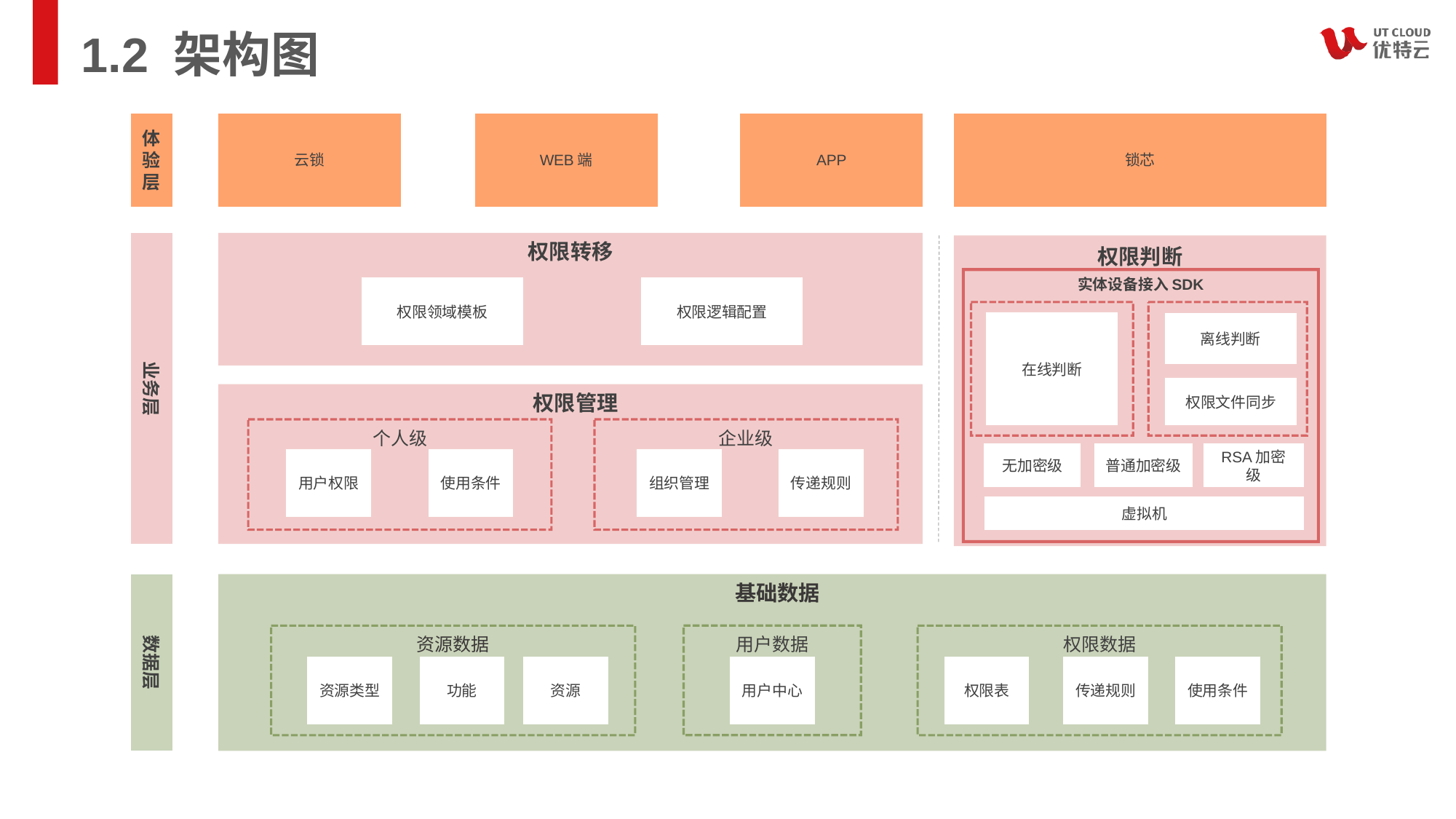

# 1.2 架构图
体验层
云锁
WEB端
APP
锁芯
业务层
权限转移
权限领域模板
权限逻辑配置
权限判断
实体设备接入SDK
在线判断
离线判断
权限文件同步
无加密级
普通加密级
RSA加密级
虚拟机

  权限管理
个人级
用户权限
使用条件
企业级
组织管理
传递规则
数据层
  基础数据
用户数据
用户中心
资源数据
资源类型
功能
资源
权限数据
权限表
传递规则
使用条件
5